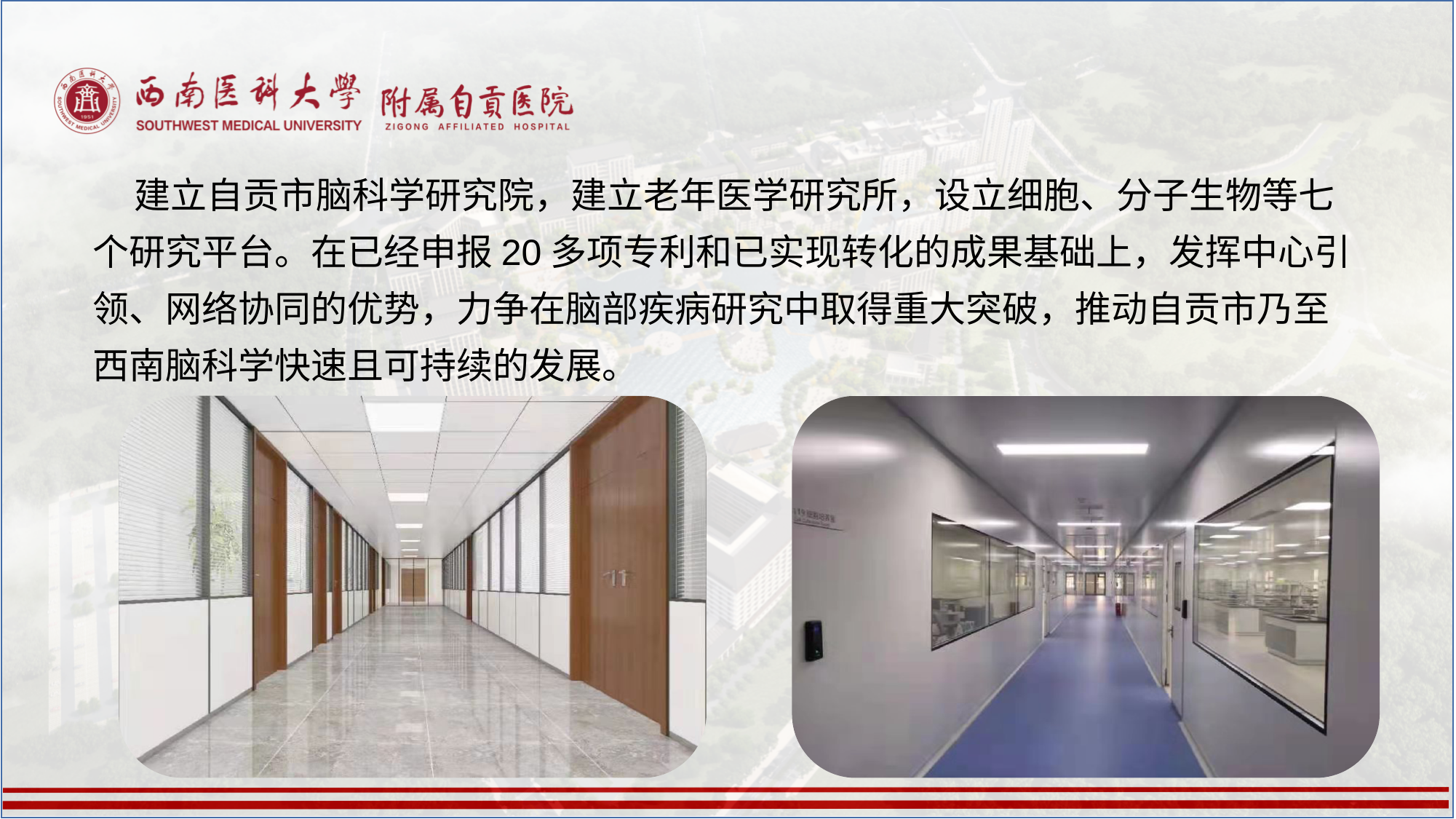

建立自贡市脑科学研究院，建立老年医学研究所，设立细胞、分子生物等七个研究平台。在已经申报20多项专利和已实现转化的成果基础上，发挥中心引领、网络协同的优势，力争在脑部疾病研究中取得重大突破，推动自贡市乃至西南脑科学快速且可持续的发展。